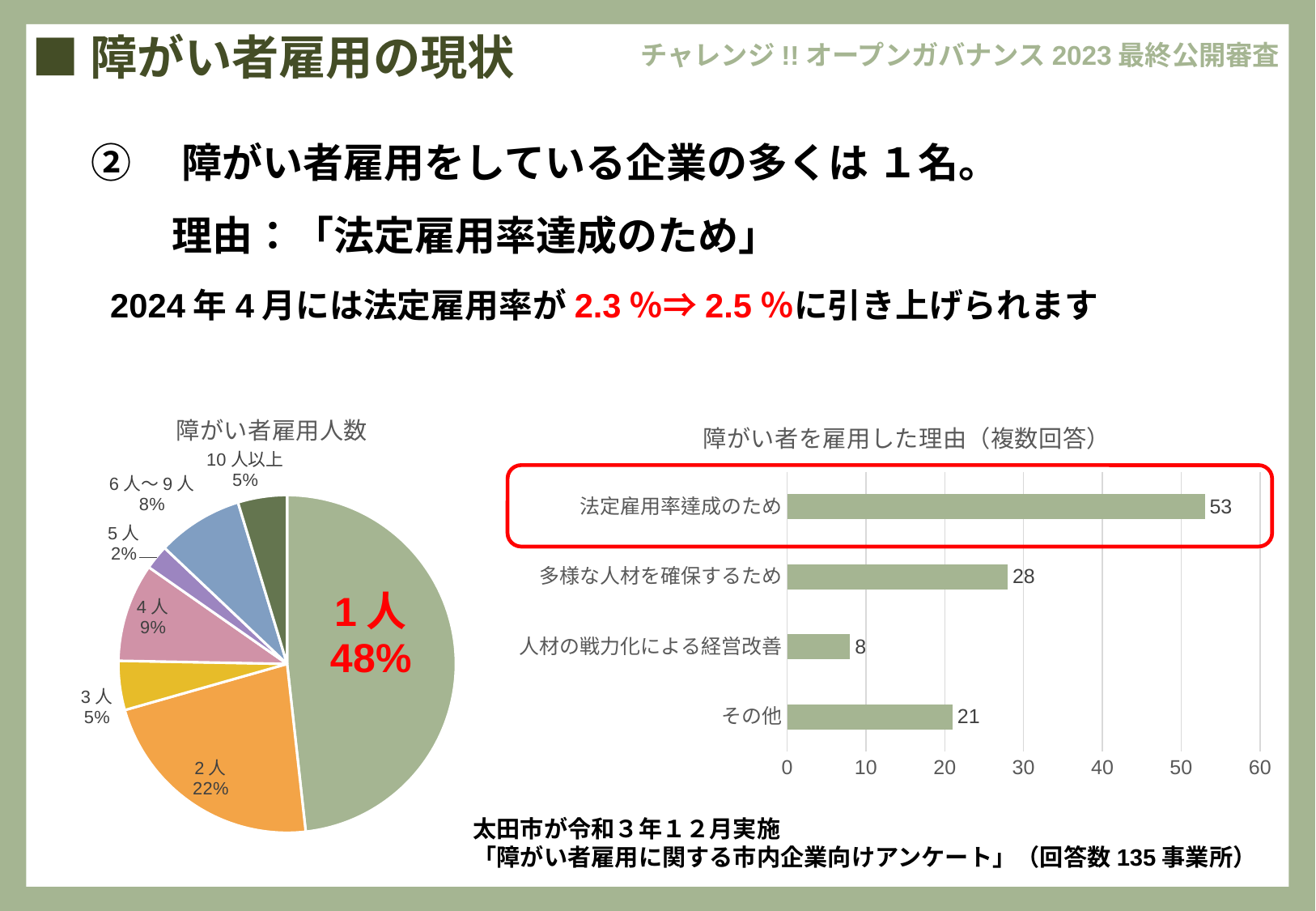

チャレンジ!!オープンガバナンス2023最終公開審査
■障がい者雇用の現状
②　障がい者雇用をしている企業の多くは １名。
　　理由：「法定雇用率達成のため」

2024年4月には法定雇用率が2.3％⇒2.5％に引き上げられます

### Chart: 障がい者雇用人数

| Category | 事業所数 | 比率 |
|---|---|---|
| 1人 | 41.0 | 0.4823529411764706 |
| 2人 | 19.0 | 0.2235294117647059 |
| 3人 | 4.0 | 0.047058823529411764 |
| 4人 | 8.0 | 0.09411764705882353 |
| 5人 | 2.0 | 0.023529411764705882 |
| 6人～9人 | 7.0 | 0.08235294117647059 |
| 10人以上 | 4.0 | 0.047058823529411764 |

### Chart: 障がい者を雇用した理由（複数回答）

| Category |  |
|---|---|
| その他 | 21.0 |
| 人材の戦力化による経営改善 | 8.0 |
| 多様な人材を確保するため | 28.0 |
| 法定雇用率達成のため | 53.0 |
太田市が令和３年１２月実施
「障がい者雇用に関する市内企業向けアンケート」（回答数135事業所）